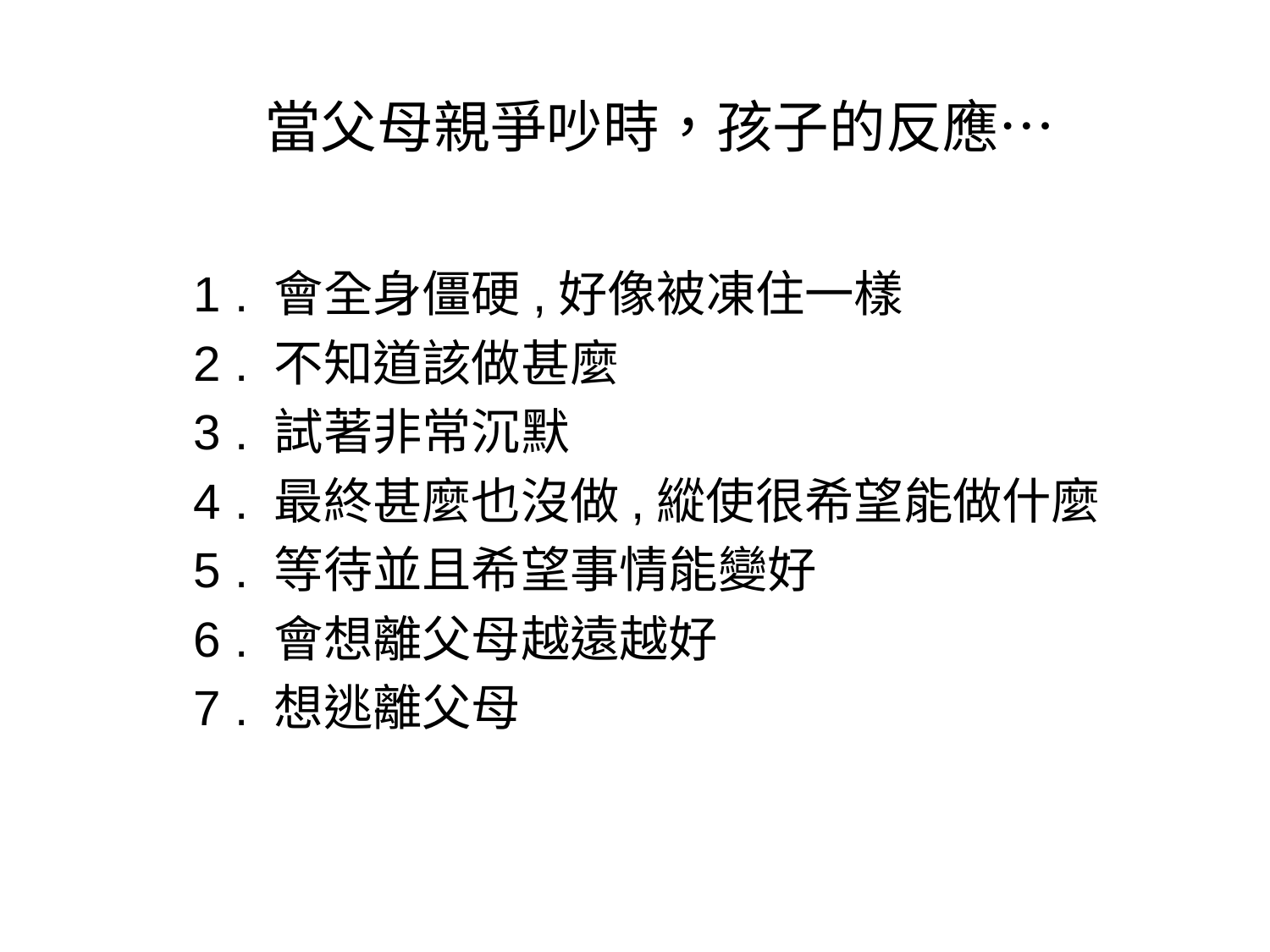

# 當父母親爭吵時，孩子的反應…
1 . 會全身僵硬,好像被凍住一樣
2 . 不知道該做甚麼
3 . 試著非常沉默
4 . 最終甚麼也沒做,縱使很希望能做什麼
5 . 等待並且希望事情能變好
6 . 會想離父母越遠越好
7 . 想逃離父母